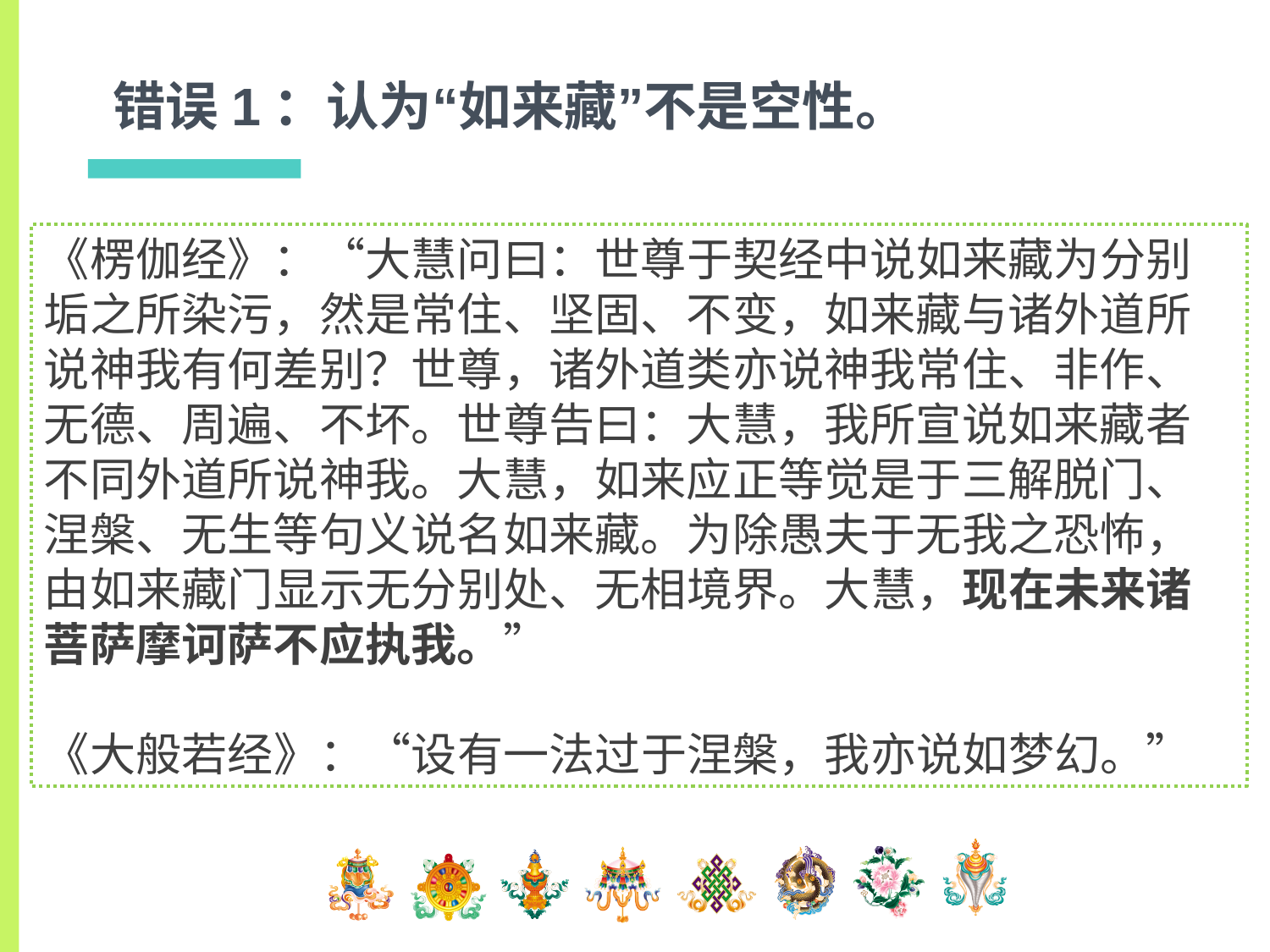

# 错误1：认为“如来藏”不是空性。
《楞伽经》：“大慧问曰：世尊于契经中说如来藏为分别垢之所染污，然是常住、坚固、不变，如来藏与诸外道所说神我有何差别？世尊，诸外道类亦说神我常住、非作、无德、周遍、不坏。世尊告曰：大慧，我所宣说如来藏者不同外道所说神我。大慧，如来应正等觉是于三解脱门、涅槃、无生等句义说名如来藏。为除愚夫于无我之恐怖，由如来藏门显示无分别处、无相境界。大慧，现在未来诸菩萨摩诃萨不应执我。”

《大般若经》：“设有一法过于涅槃，我亦说如梦幻。”